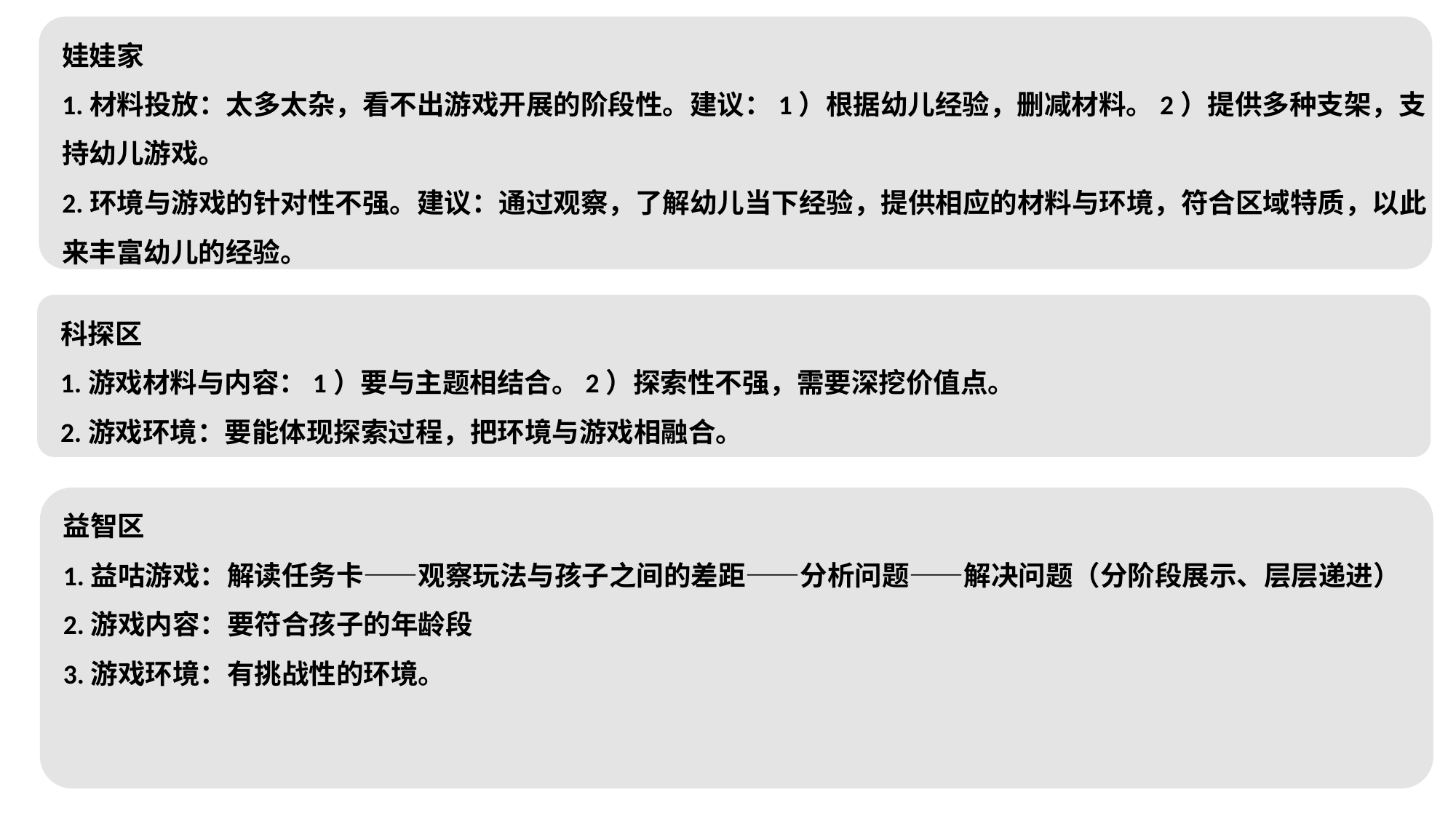

娃娃家
1.材料投放：太多太杂，看不出游戏开展的阶段性。建议：1）根据幼儿经验，删减材料。2）提供多种支架，支持幼儿游戏。
2.环境与游戏的针对性不强。建议：通过观察，了解幼儿当下经验，提供相应的材料与环境，符合区域特质，以此来丰富幼儿的经验。

科探区
1.游戏材料与内容：1）要与主题相结合。2）探索性不强，需要深挖价值点。
2.游戏环境：要能体现探索过程，把环境与游戏相融合。

益智区
1.益咕游戏：解读任务卡——观察玩法与孩子之间的差距——分析问题——解决问题（分阶段展示、层层递进）
2.游戏内容：要符合孩子的年龄段
3.游戏环境：有挑战性的环境。